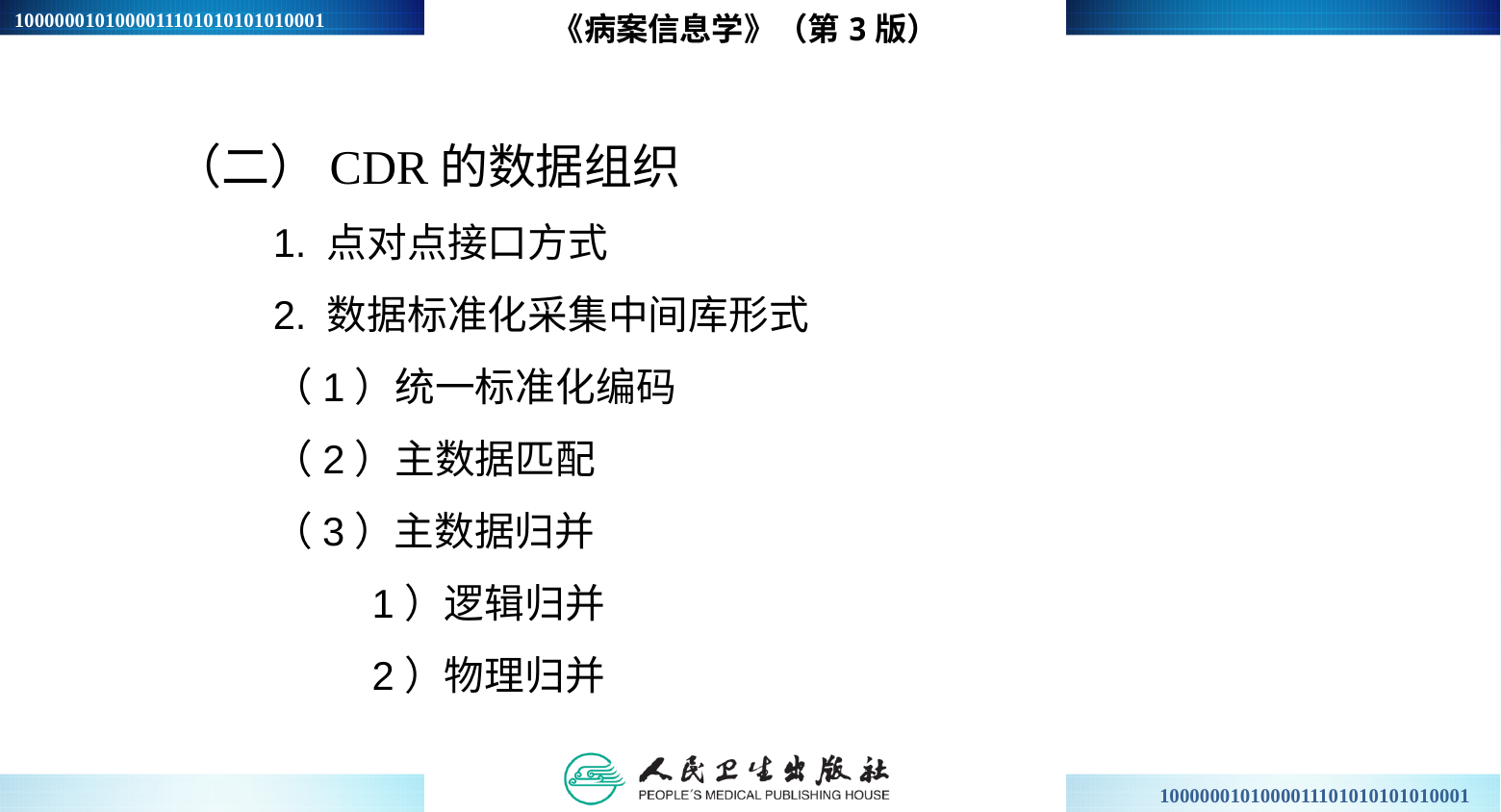

《病案信息学》（第3版）
（二）CDR的数据组织
1. 点对点接口方式
2. 数据标准化采集中间库形式
（1）统一标准化编码
（2）主数据匹配
（3）主数据归并
1）逻辑归并
2）物理归并